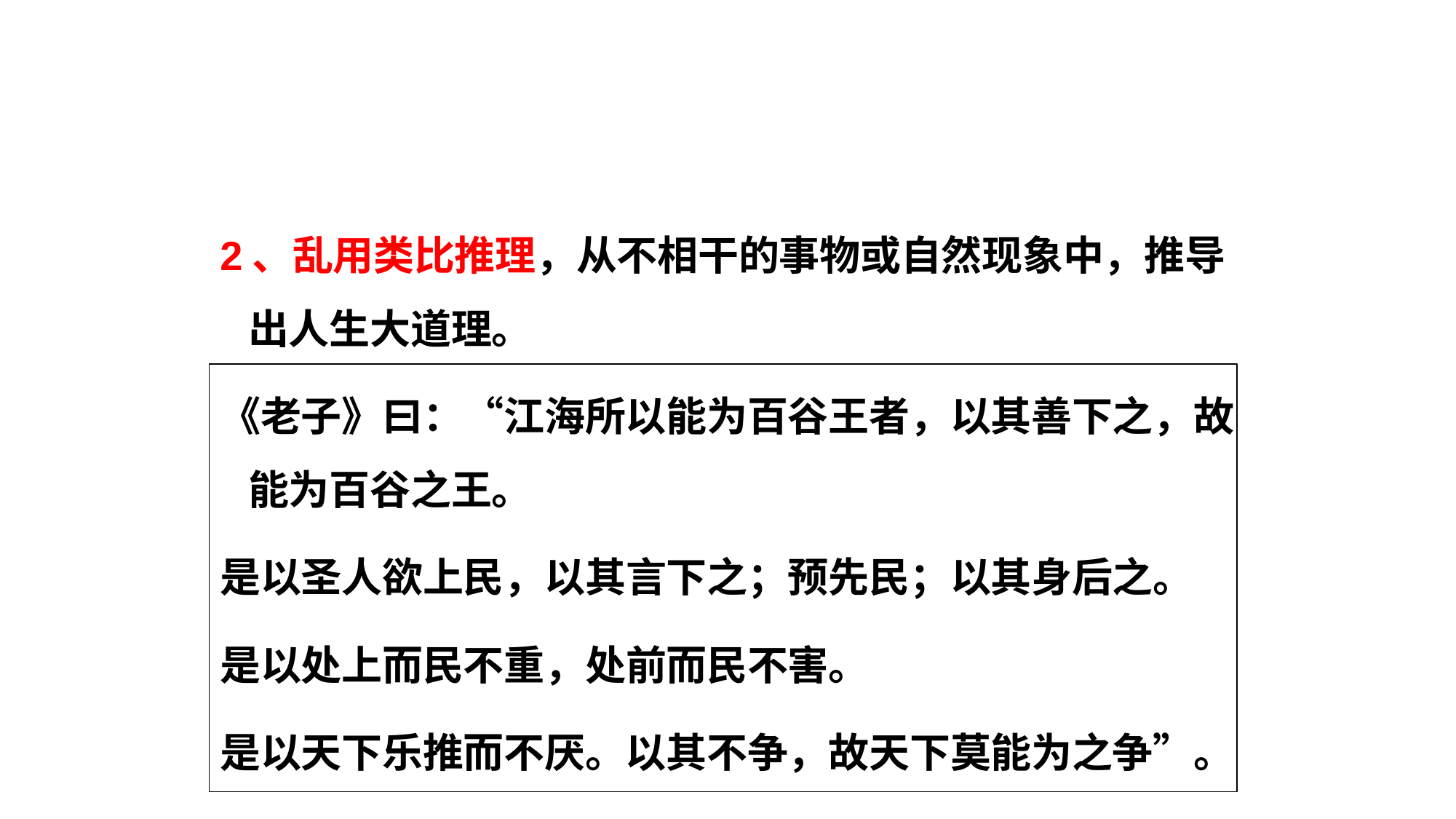

2、乱用类比推理，从不相干的事物或自然现象中，推导出人生大道理。
《老子》曰：“江海所以能为百谷王者，以其善下之，故能为百谷之王。
是以圣人欲上民，以其言下之；预先民；以其身后之。
是以处上而民不重，处前而民不害。
是以天下乐推而不厌。以其不争，故天下莫能为之争”。